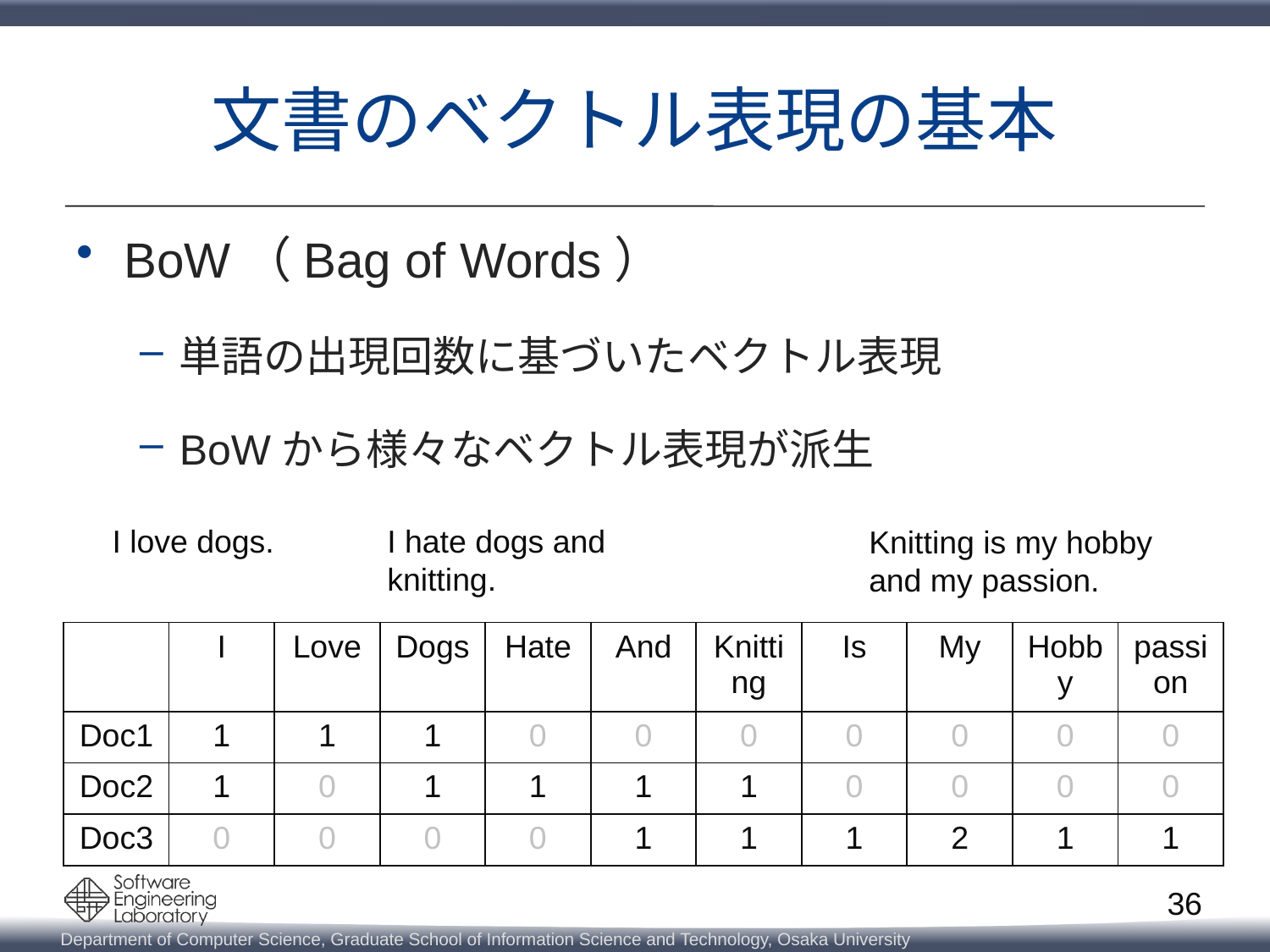

# 文書のベクトル表現の基本
BoW（Bag of Words）
単語の出現回数に基づいたベクトル表現
BoWから様々なベクトル表現が派生

I love dogs.
I hate dogs and knitting.
Knitting is my hobby and my passion.
|  | I | Love | Dogs | Hate | And | Knitting | Is | My | Hobby | passion |
| --- | --- | --- | --- | --- | --- | --- | --- | --- | --- | --- |
| Doc1 | 1 | 1 | 1 | 0 | 0 | 0 | 0 | 0 | 0 | 0 |
| Doc2 | 1 | 0 | 1 | 1 | 1 | 1 | 0 | 0 | 0 | 0 |
| Doc3 | 0 | 0 | 0 | 0 | 1 | 1 | 1 | 2 | 1 | 1 |
36